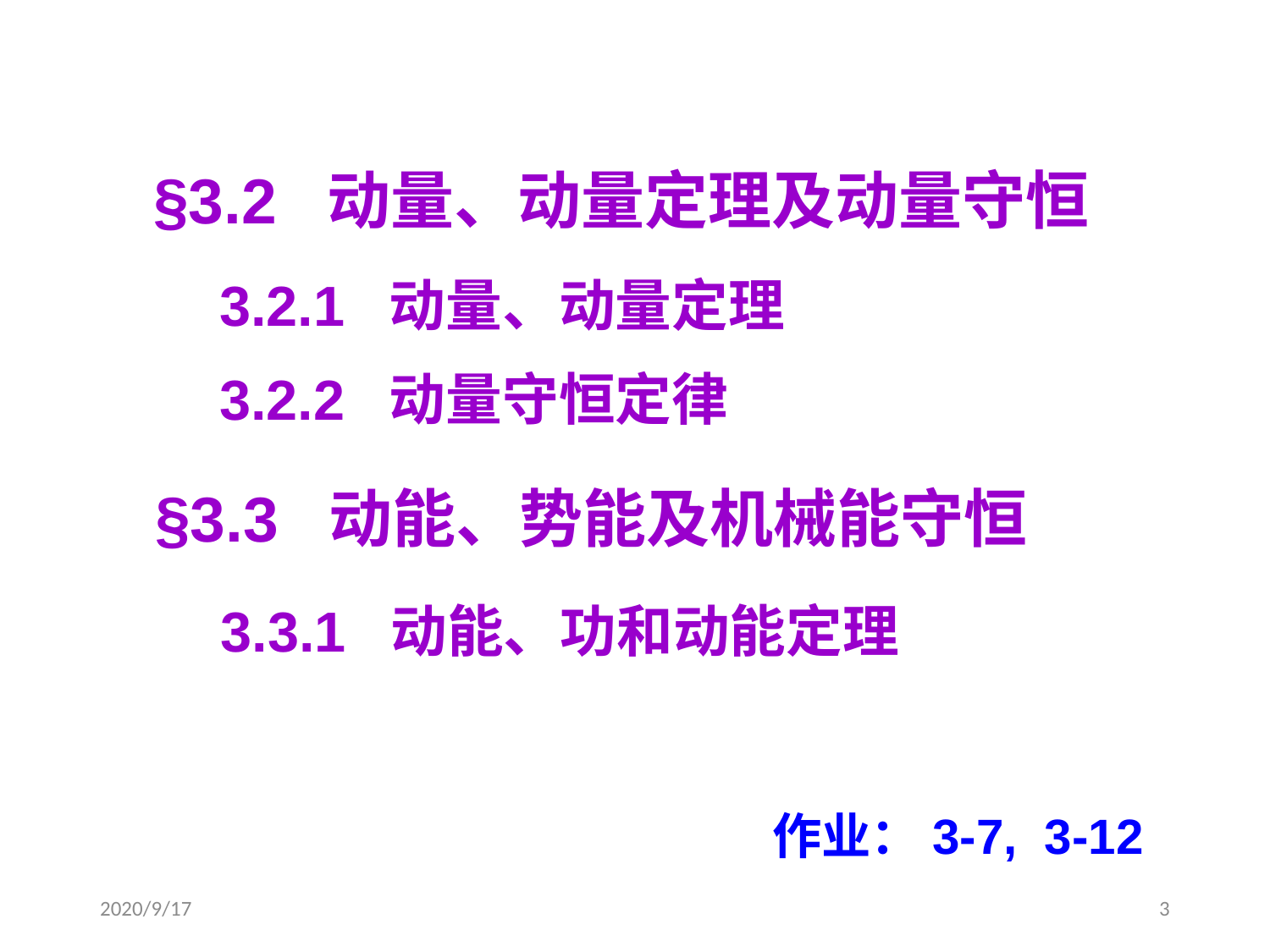

§3.2  动量、动量定理及动量守恒
3.2.1  动量、动量定理
3.2.2  动量守恒定律
§3.3  动能、势能及机械能守恒
3.3.1  动能、功和动能定理
作业：3-7,  3-12
2020/9/17
3